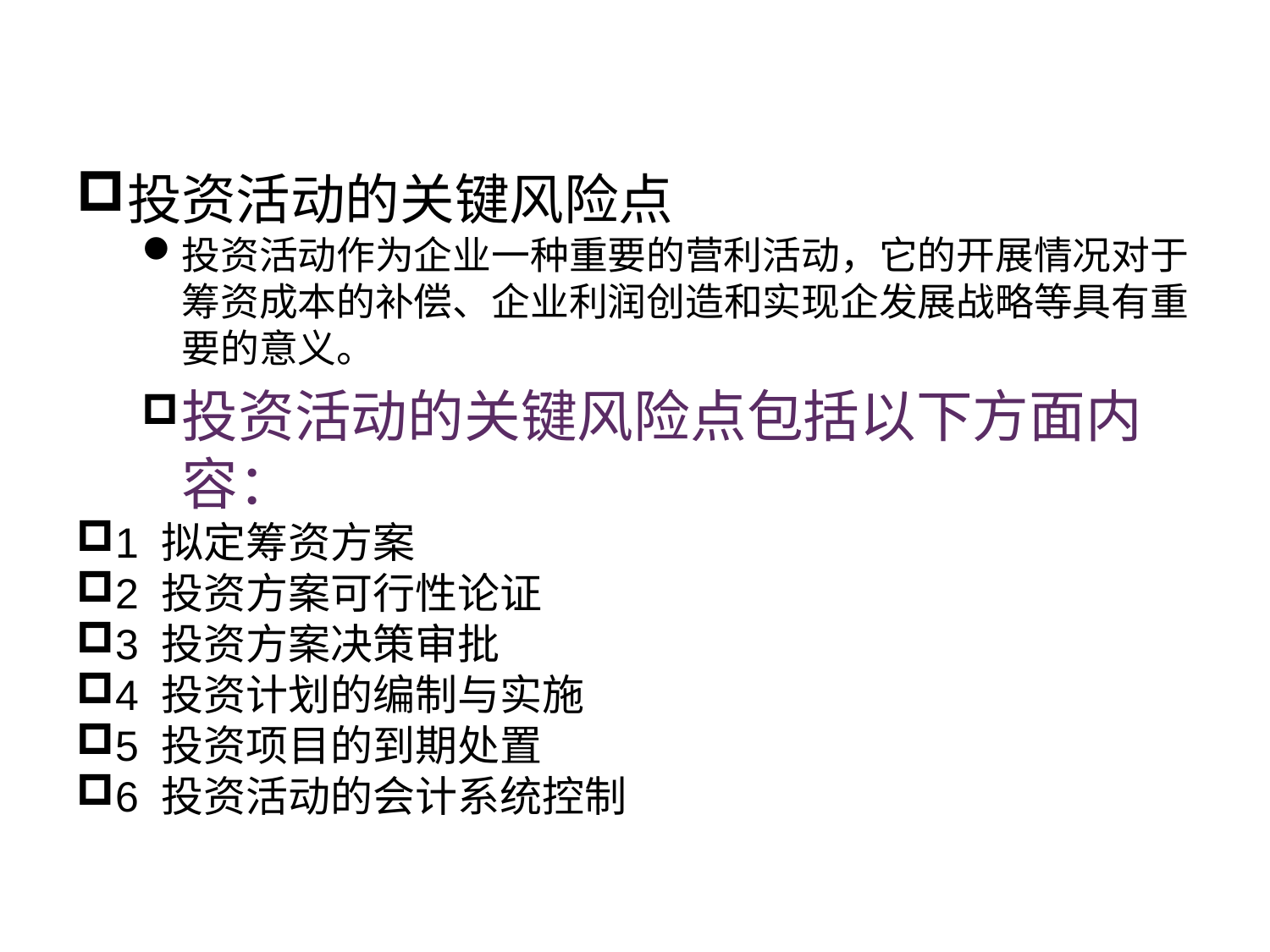

投资活动的关键风险点
投资活动作为企业一种重要的营利活动，它的开展情况对于筹资成本的补偿、企业利润创造和实现企发展战略等具有重要的意义。
投资活动的关键风险点包括以下方面内容：
1 拟定筹资方案
2 投资方案可行性论证
3 投资方案决策审批
4 投资计划的编制与实施
5 投资项目的到期处置
6 投资活动的会计系统控制